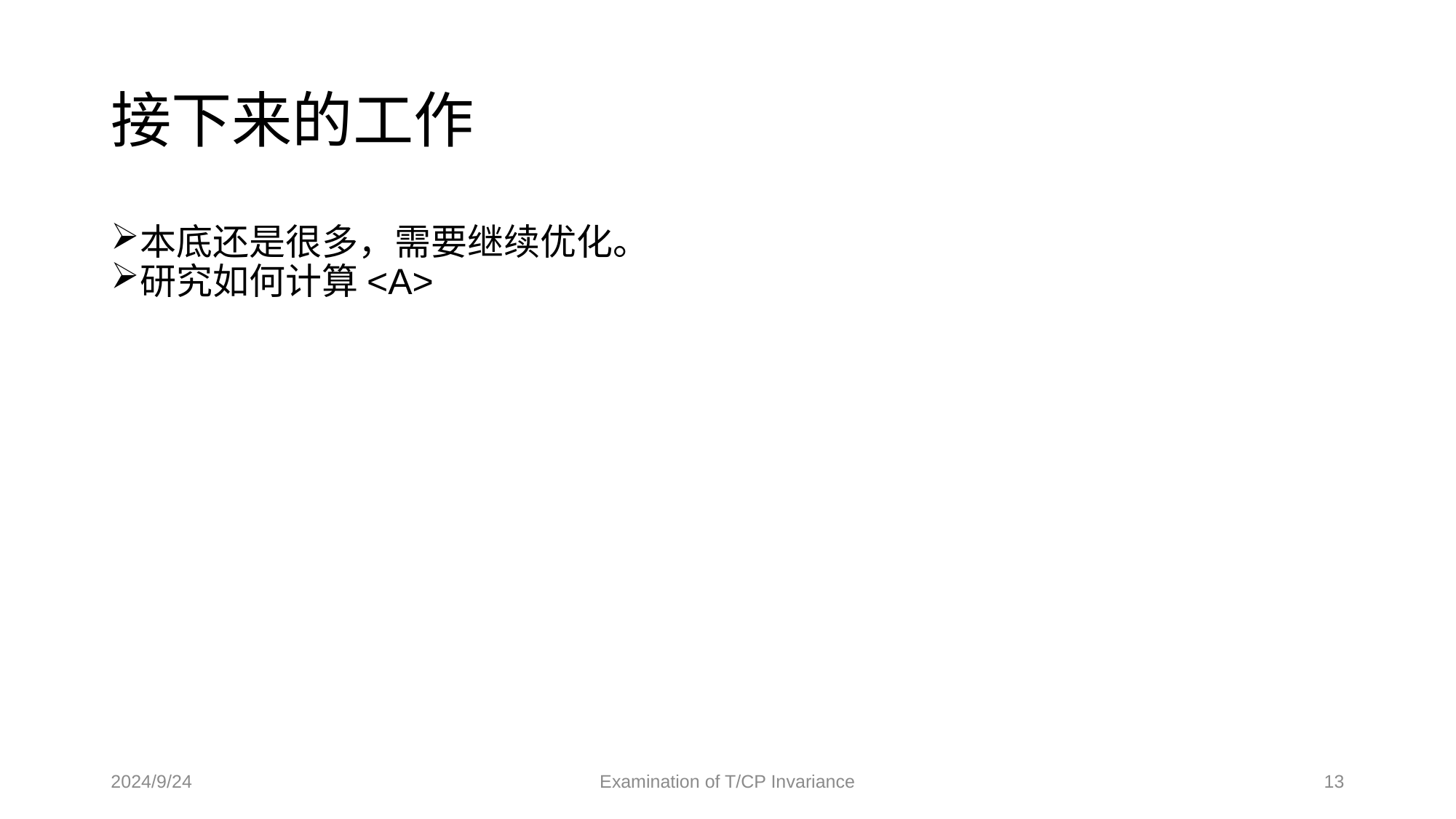

# 接下来的工作
本底还是很多，需要继续优化。
研究如何计算<A>
2024/9/24
Examination of T/CP Invariance
13